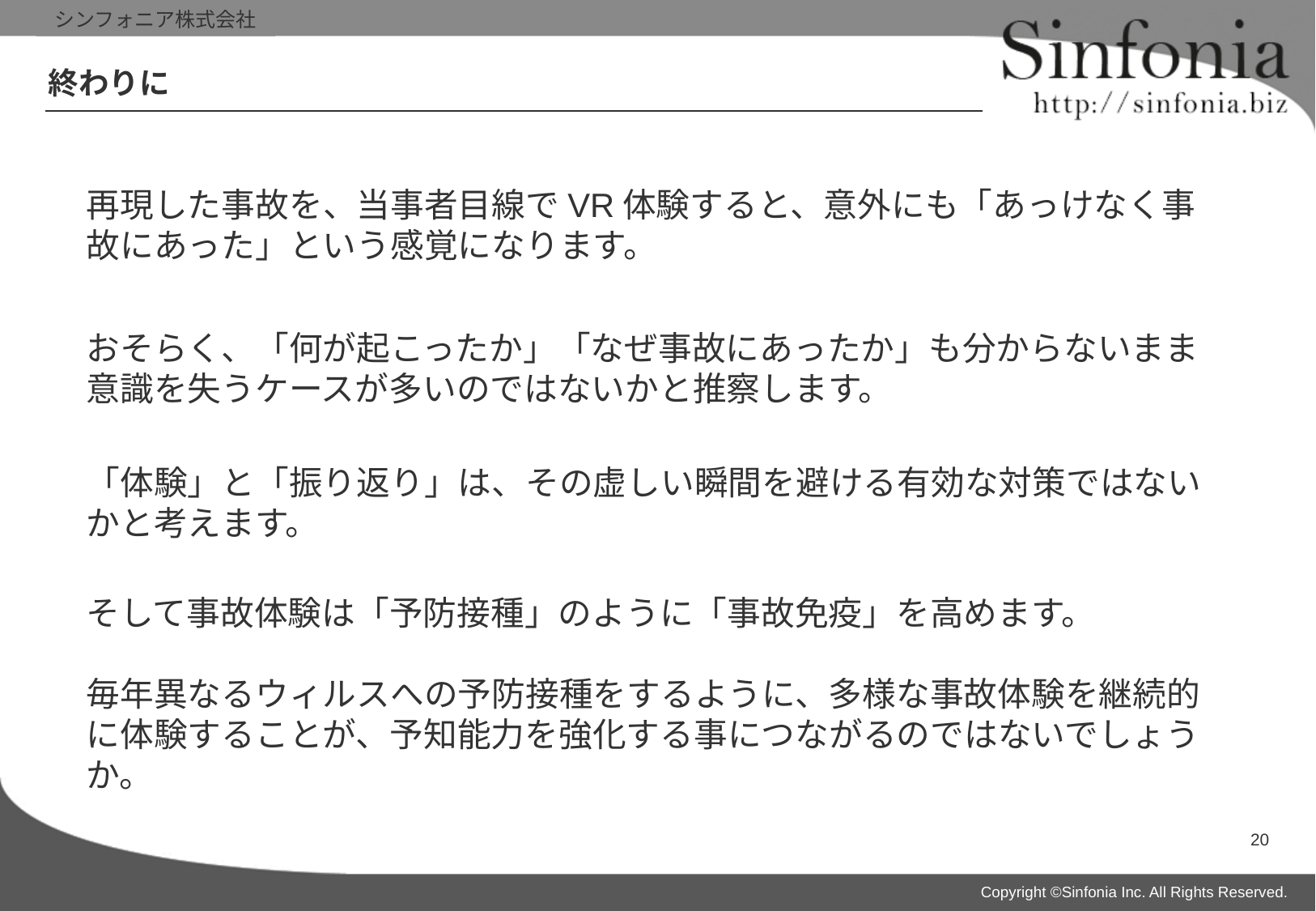

# 終わりに
再現した事故を、当事者目線でVR体験すると、意外にも「あっけなく事故にあった」という感覚になります。
おそらく、「何が起こったか」「なぜ事故にあったか」も分からないまま意識を失うケースが多いのではないかと推察します。
「体験」と「振り返り」は、その虚しい瞬間を避ける有効な対策ではないかと考えます。
そして事故体験は「予防接種」のように「事故免疫」を高めます。

毎年異なるウィルスへの予防接種をするように、多様な事故体験を継続的に体験することが、予知能力を強化する事につながるのではないでしょうか。
20